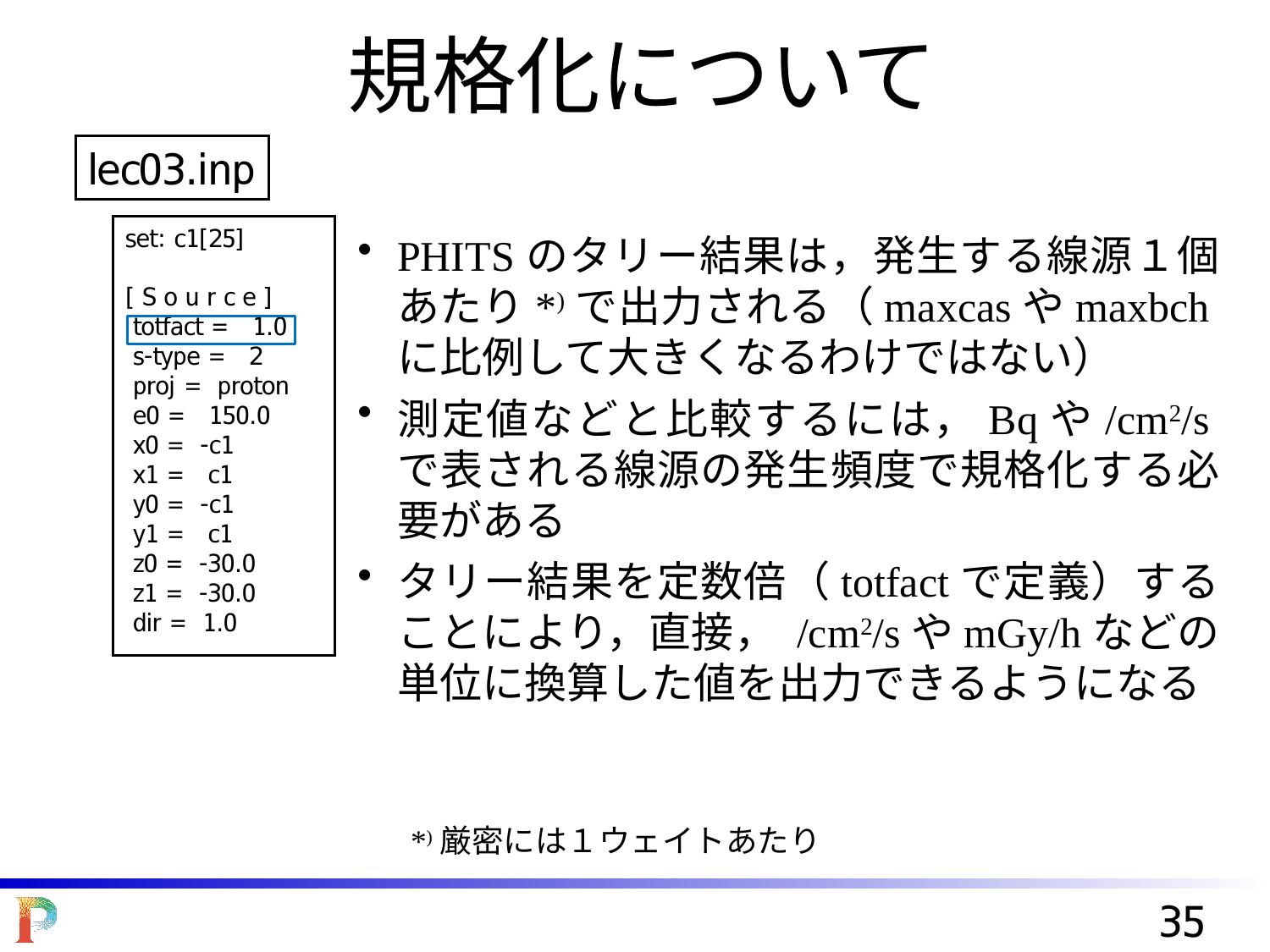

規格化について
lec03.inp
set: c1[25]

[ S o u r c e ]
 totfact =   1.0
 s-type =   2
 proj =  proton
 e0 =   150.0
 x0 =  -c1
 x1 =   c1
 y0 =  -c1
 y1 =   c1
 z0 =  -30.0
 z1 =  -30.0
 dir =  1.0
PHITSのタリー結果は，発生する線源１個あたり*)で出力される（maxcasやmaxbchに比例して大きくなるわけではない）
測定値などと比較するには，Bqや/cm2/sで表される線源の発生頻度で規格化する必要がある
タリー結果を定数倍（totfactで定義）することにより，直接， /cm2/sやmGy/hなどの単位に換算した値を出力できるようになる

*)厳密には１ウェイトあたり